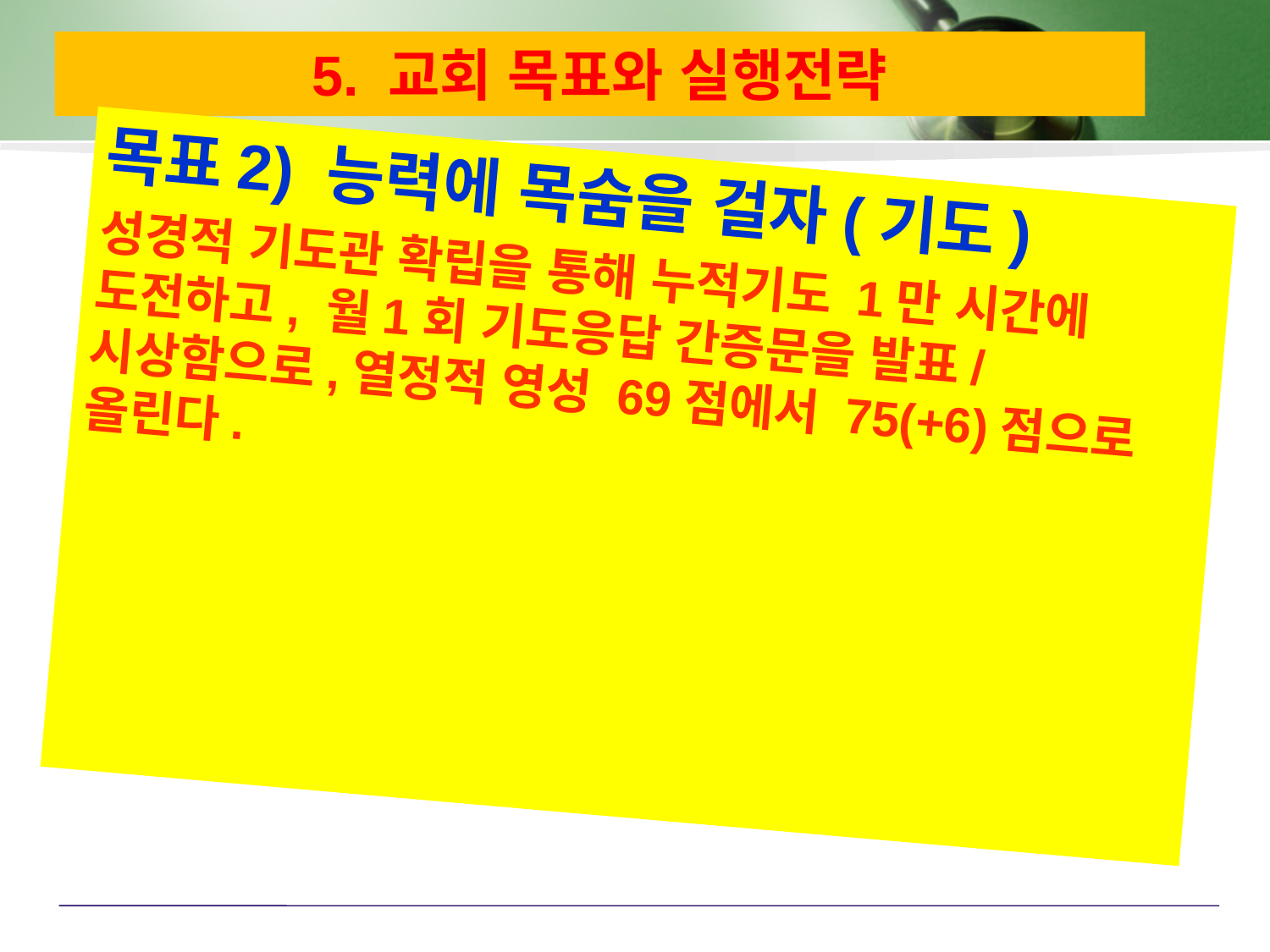

# 5. 교회 목표와 실행전략
목표2) 능력에 목숨을 걸자(기도)
성경적 기도관 확립을 통해 누적기도 1만 시간에 도전하고, 월1회 기도응답 간증문을 발표/시상함으로,열정적 영성 69점에서 75(+6)점으로 올린다.